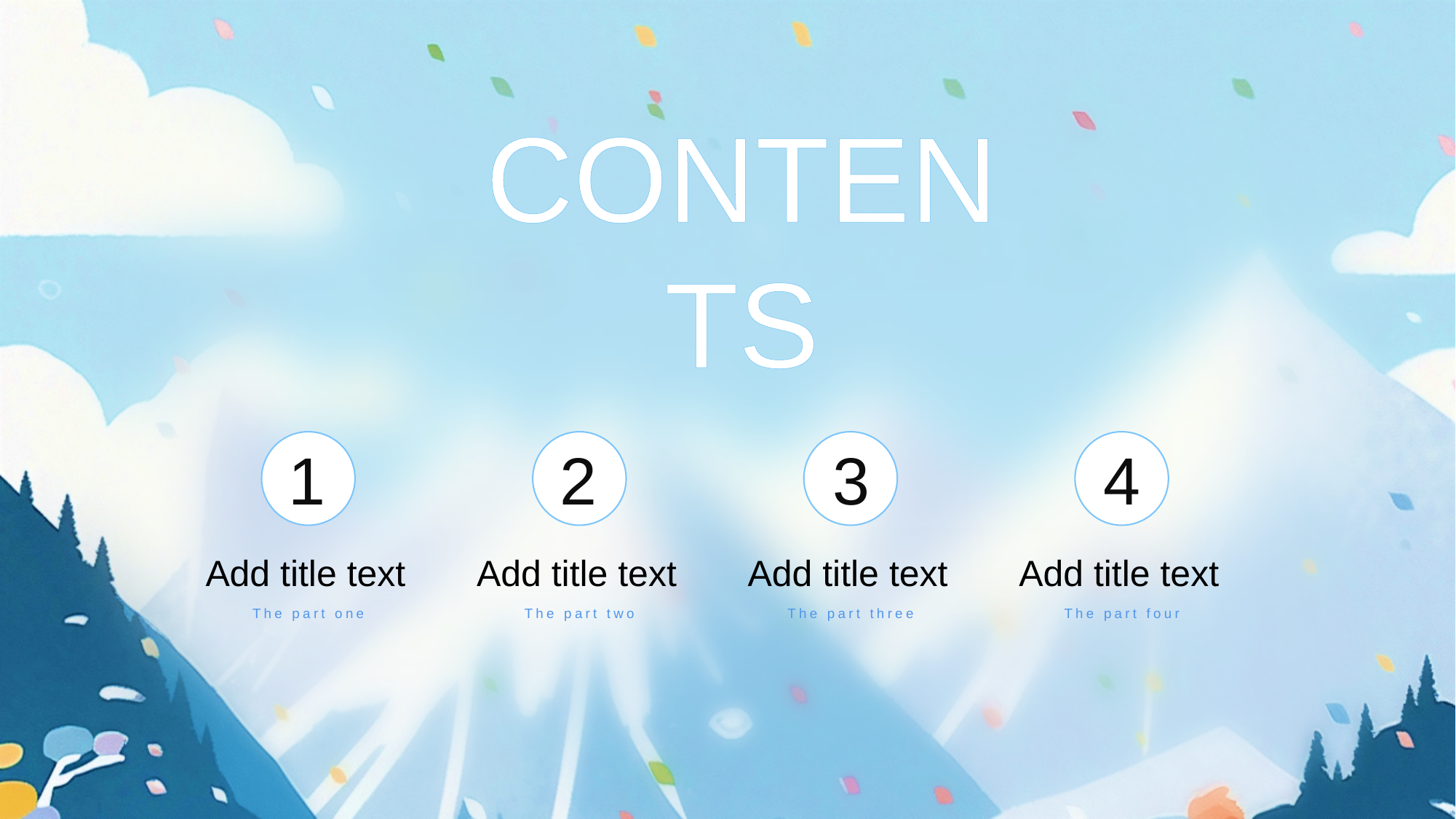

PPT模板 http://www.freeppt7.com/moban/
CONTENTS

1

2

3

4
Add title text
Add title text
Add title text
Add title text
The part one
The part two
The part three
The part four